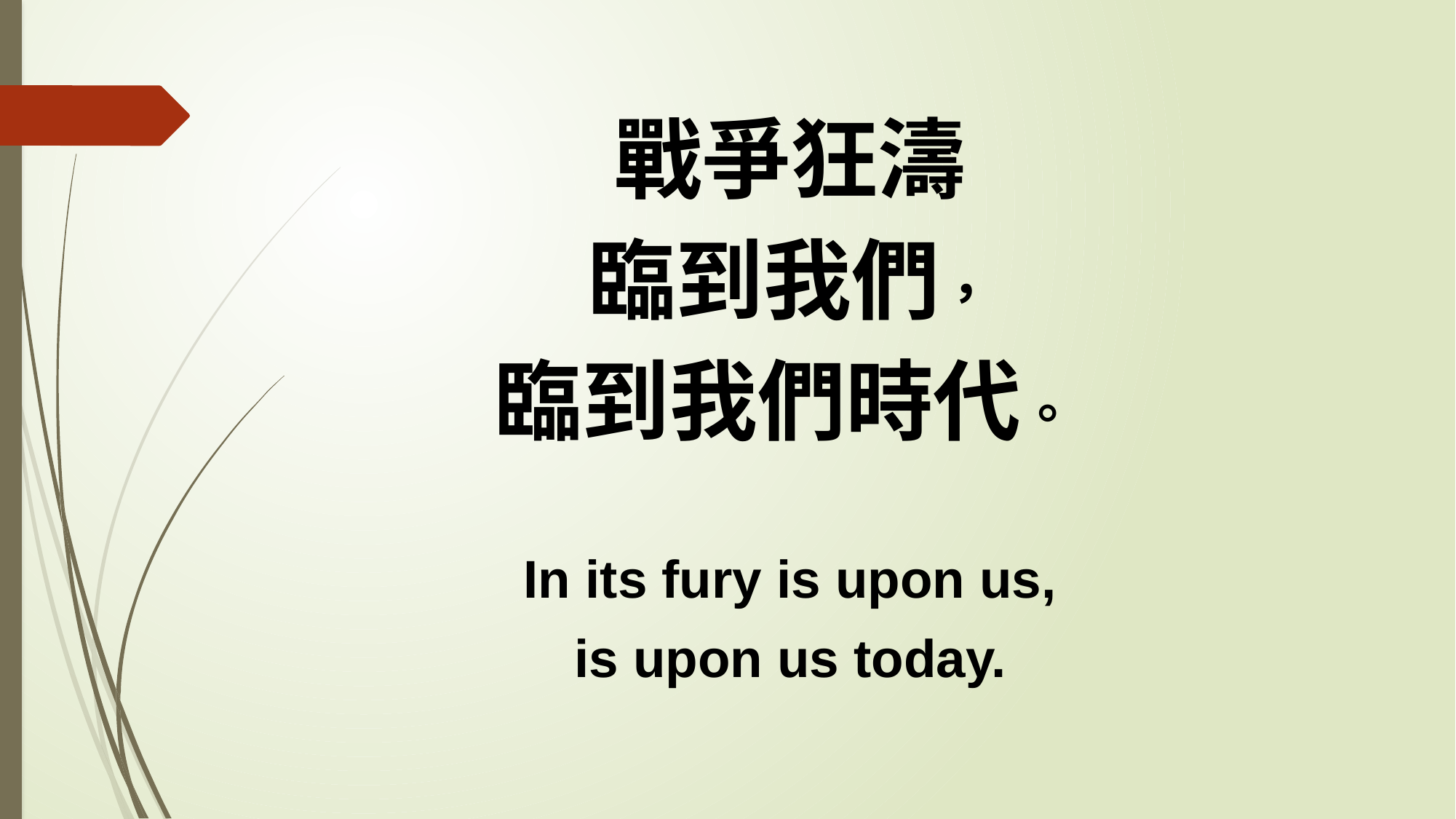

戰爭狂濤
臨到我們，
臨到我們時代。

In its fury is upon us,
is upon us today.